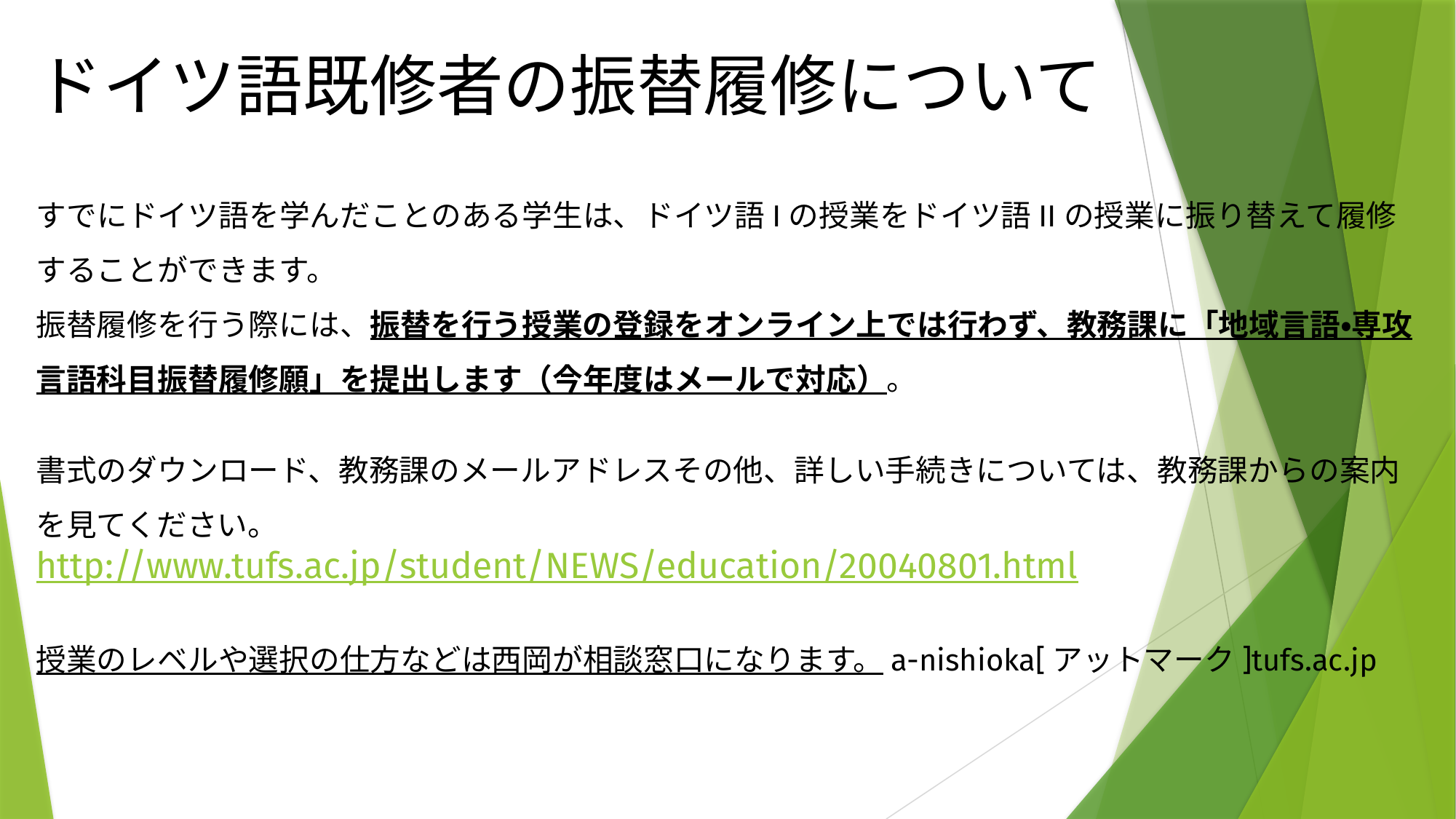

ドイツ語既修者の振替履修について

すでにドイツ語を学んだことのある学生は、ドイツ語Iの授業をドイツ語IIの授業に振り替えて履修することができます。
振替履修を行う際には、振替を行う授業の登録をオンライン上では行わず、教務課に「地域言語・専攻言語科目振替履修願」を提出します（今年度はメールで対応）。

書式のダウンロード、教務課のメールアドレスその他、詳しい手続きについては、教務課からの案内を見てください。
http://www.tufs.ac.jp/student/NEWS/education/20040801.html

授業のレベルや選択の仕方などは西岡が相談窓口になります。a-nishioka[アットマーク]tufs.ac.jp